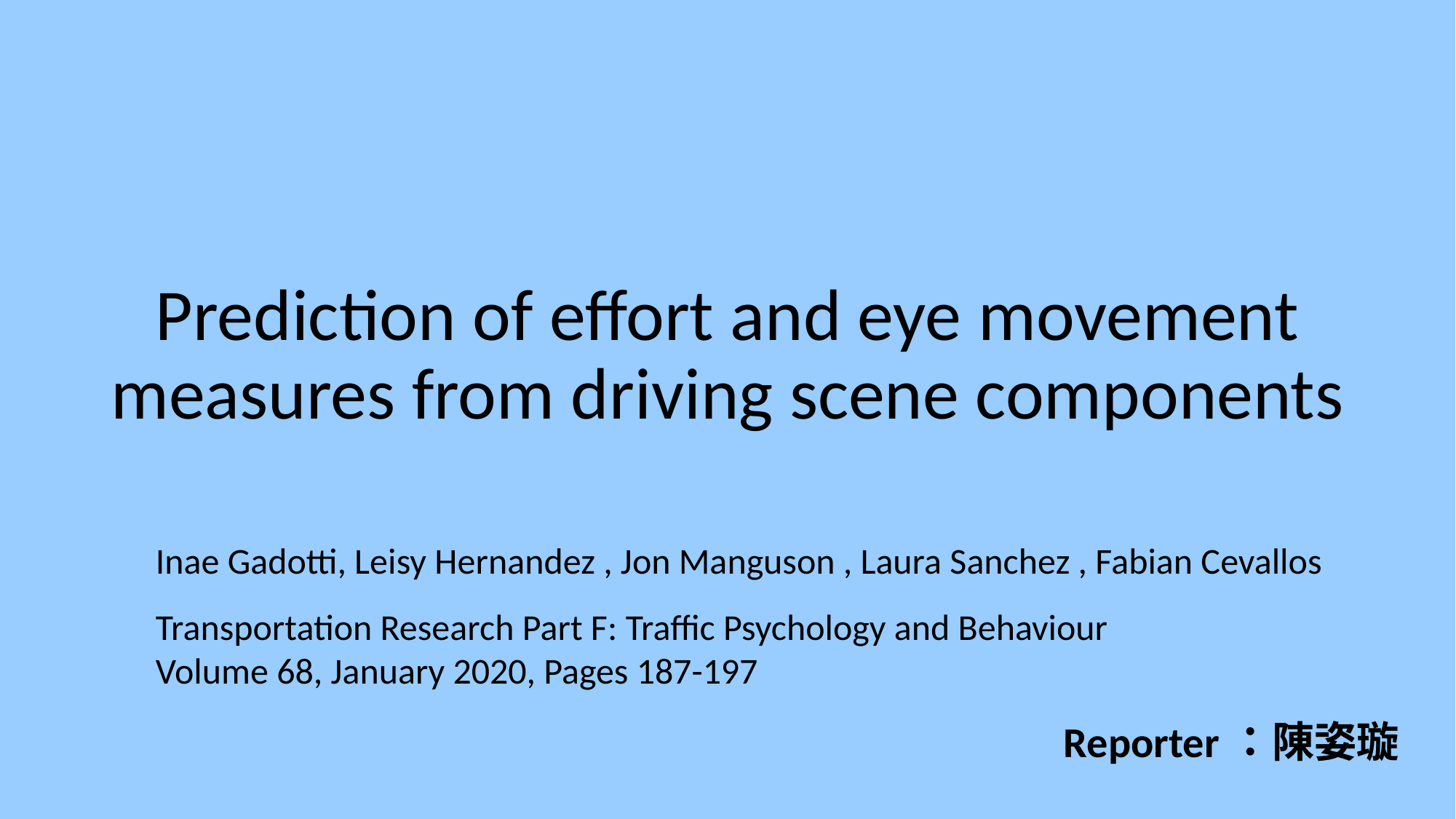

# Prediction of effort and eye movement measures from driving scene components
Inae Gadotti, Leisy Hernandez , Jon Manguson , Laura Sanchez , Fabian Cevallos
Transportation Research Part F: Traffic Psychology and Behaviour
Volume 68, January 2020, Pages 187-197
Reporter：陳姿璇